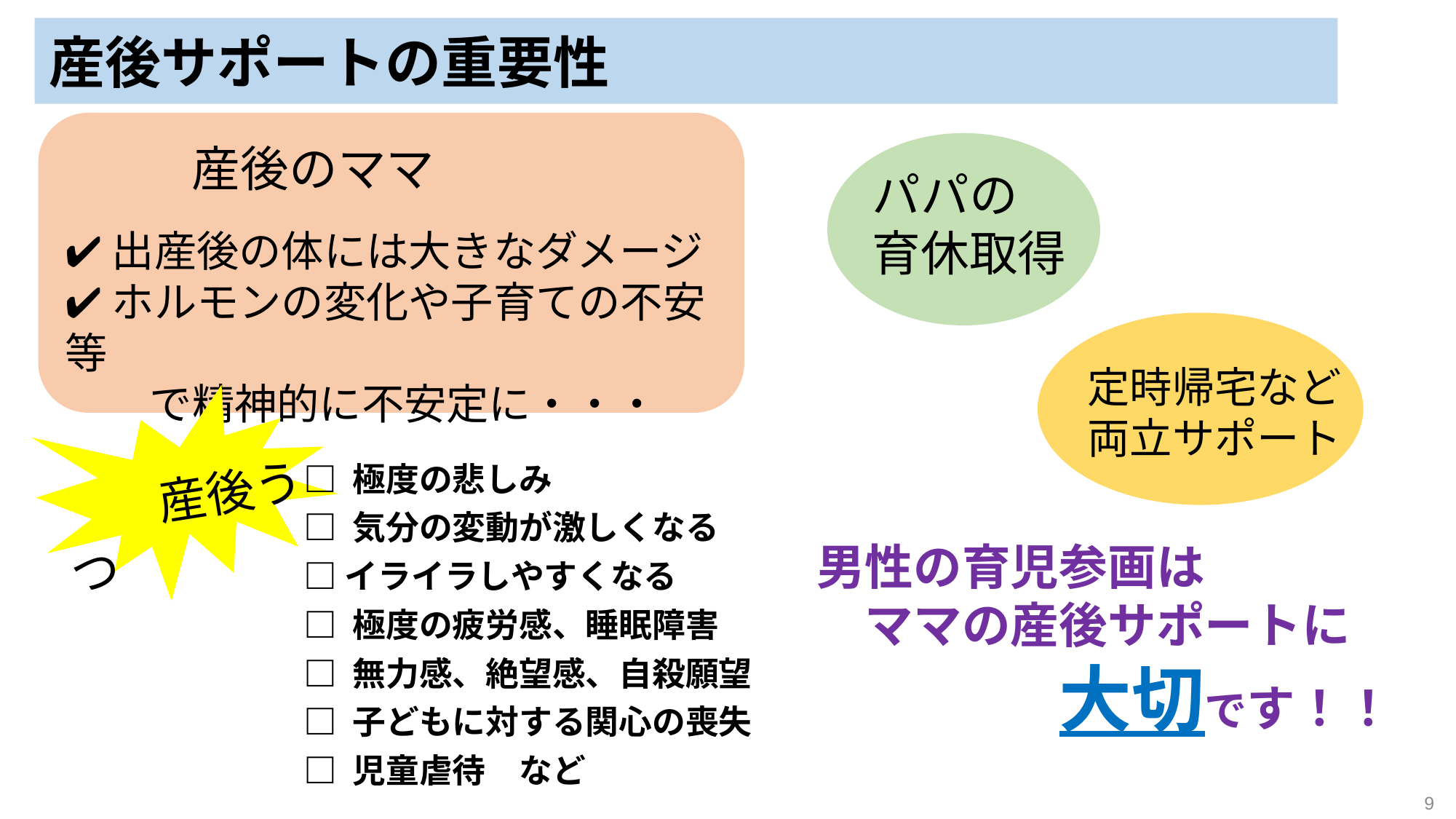

産後サポートの重要性

　　　産後のママ

✔出産後の体には大きなダメージ
✔ホルモンの変化や子育ての不安等
　　で精神的に不安定に・・・

パパの
育休取得

定時帰宅など両立サポート

　　産後うつ

□ 極度の悲しみ
□ 気分の変動が激しくなる
□ イライラしやすくなる
□ 極度の疲労感、睡眠障害
□ 無力感、絶望感、自殺願望
□ 子どもに対する関心の喪失
□ 児童虐待　など
男性の育児参画は
　ママの産後サポートに
　　　　　大切です！！
9